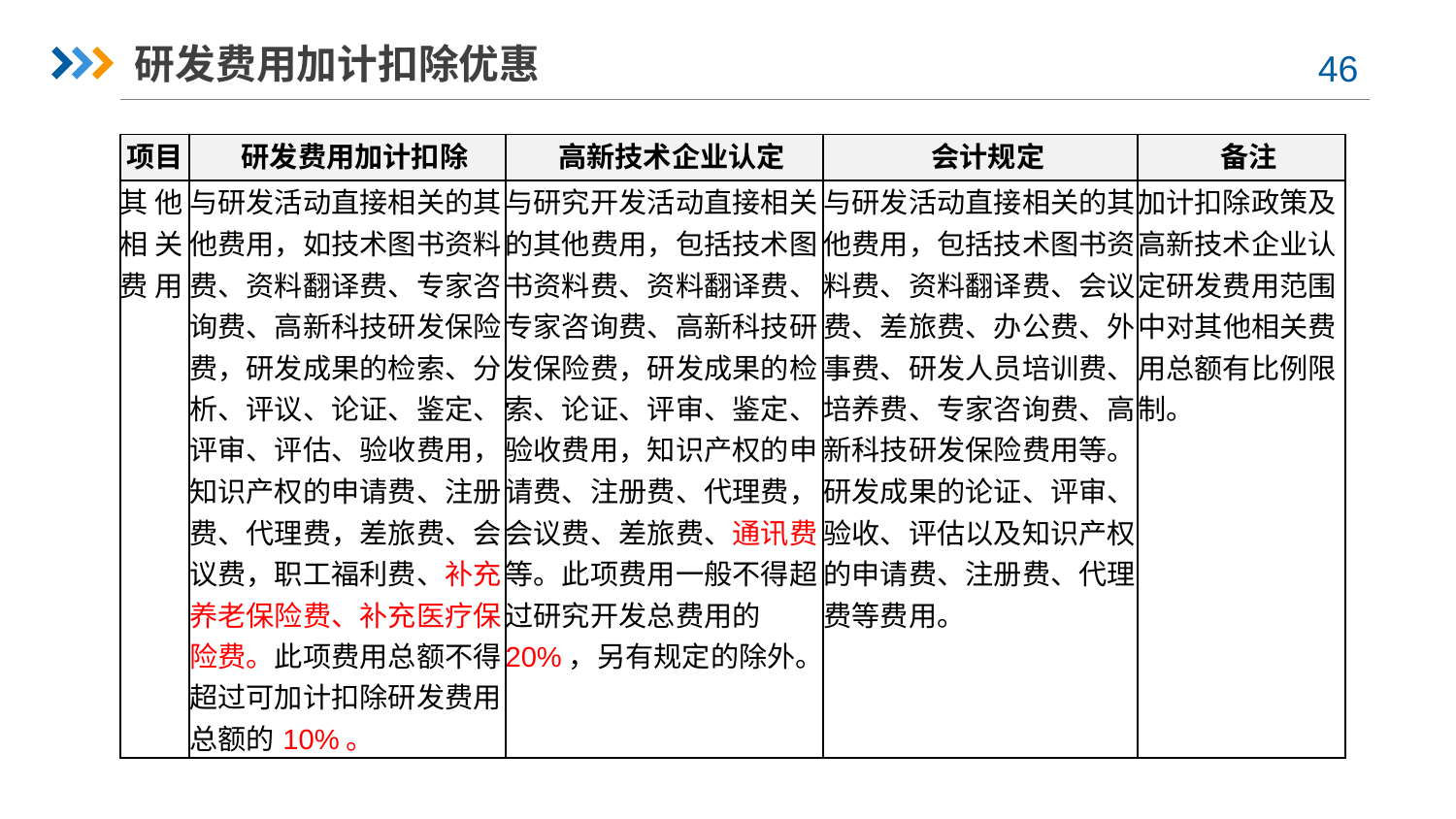

研发费用加计扣除优惠
| 项目 | 研发费用加计扣除 | 高新技术企业认定 | 会计规定 | 备注 |
| --- | --- | --- | --- | --- |
| 其 他 相 关 费 用 | 与研发活动直接相关的其他费用，如技术图书资料费、资料翻译费、专家咨询费、高新科技研发保险费，研发成果的检索、分析、评议、论证、鉴定、评审、评估、验收费用，知识产权的申请费、注册 费、代理费，差旅费、会议费，职工福利费、补充养老保险费、补充医疗保险费。此项费用总额不得超过可加计扣除研发费用总额的10%。 | 与研究开发活动直接相关的其他费用，包括技术图书资料费、资料翻译费、专家咨询费、高新科技研发保险费，研发成果的检索、论证、评审、鉴定、验收费用，知识产权的申请费、注册费、代理费，会议费、差旅费、通讯费等。此项费用一般不得超过研究开发总费用的20%，另有规定的除外。 | 与研发活动直接相关的其他费用，包括技术图书资料费、资料翻译费、会议费、差旅费、办公费、外事费、研发人员培训费、培养费、专家咨询费、高新科技研发保险费用等。研发成果的论证、评审、验收、评估以及知识产权的申请费、注册费、代理费等费用。 | 加计扣除政策及高新技术企业认定研发费用范围中对其他相关费用总额有比例限制。 |